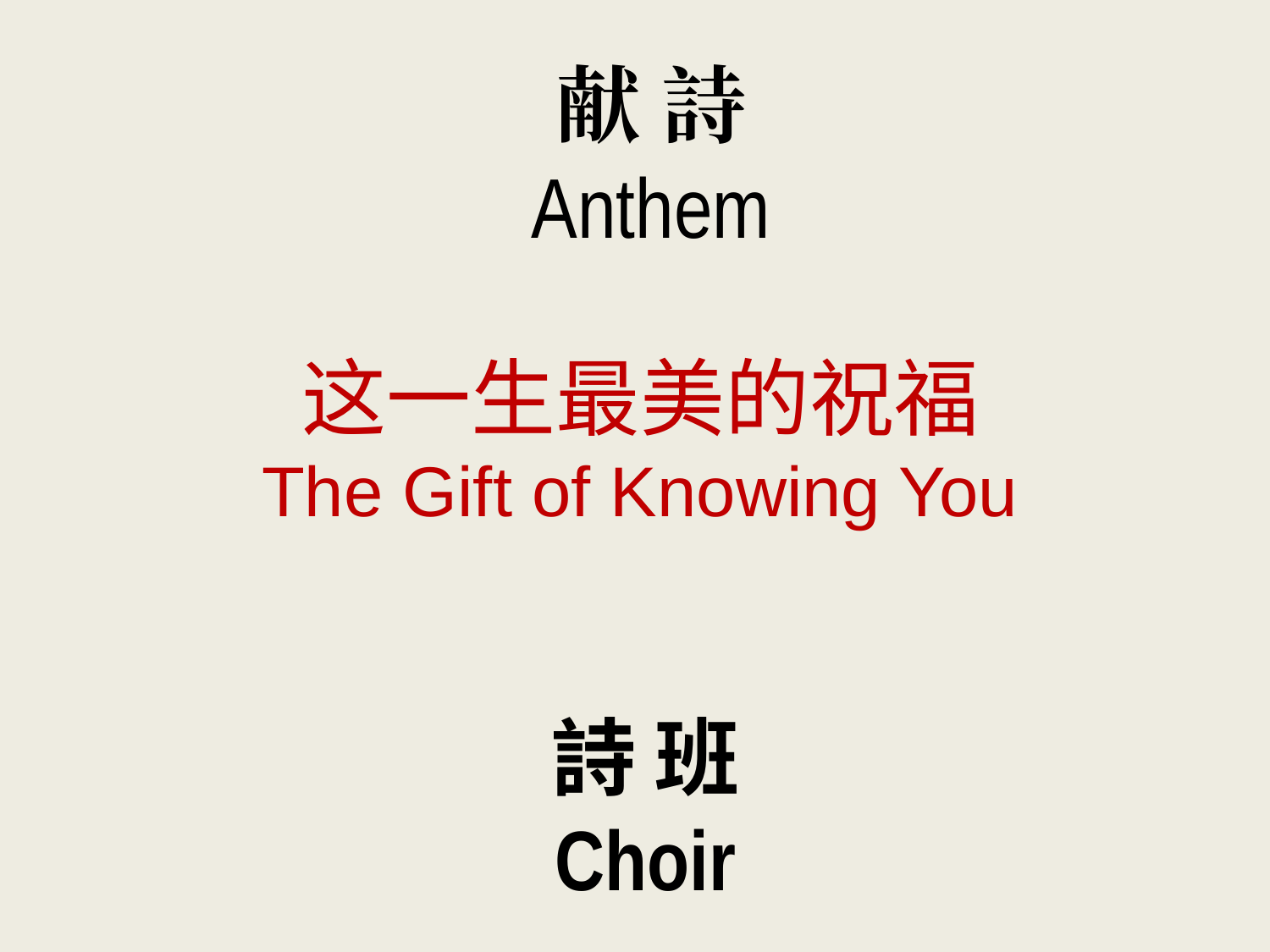

献 詩
Anthem
这一生最美的祝福
The Gift of Knowing You
詩 班
Choir